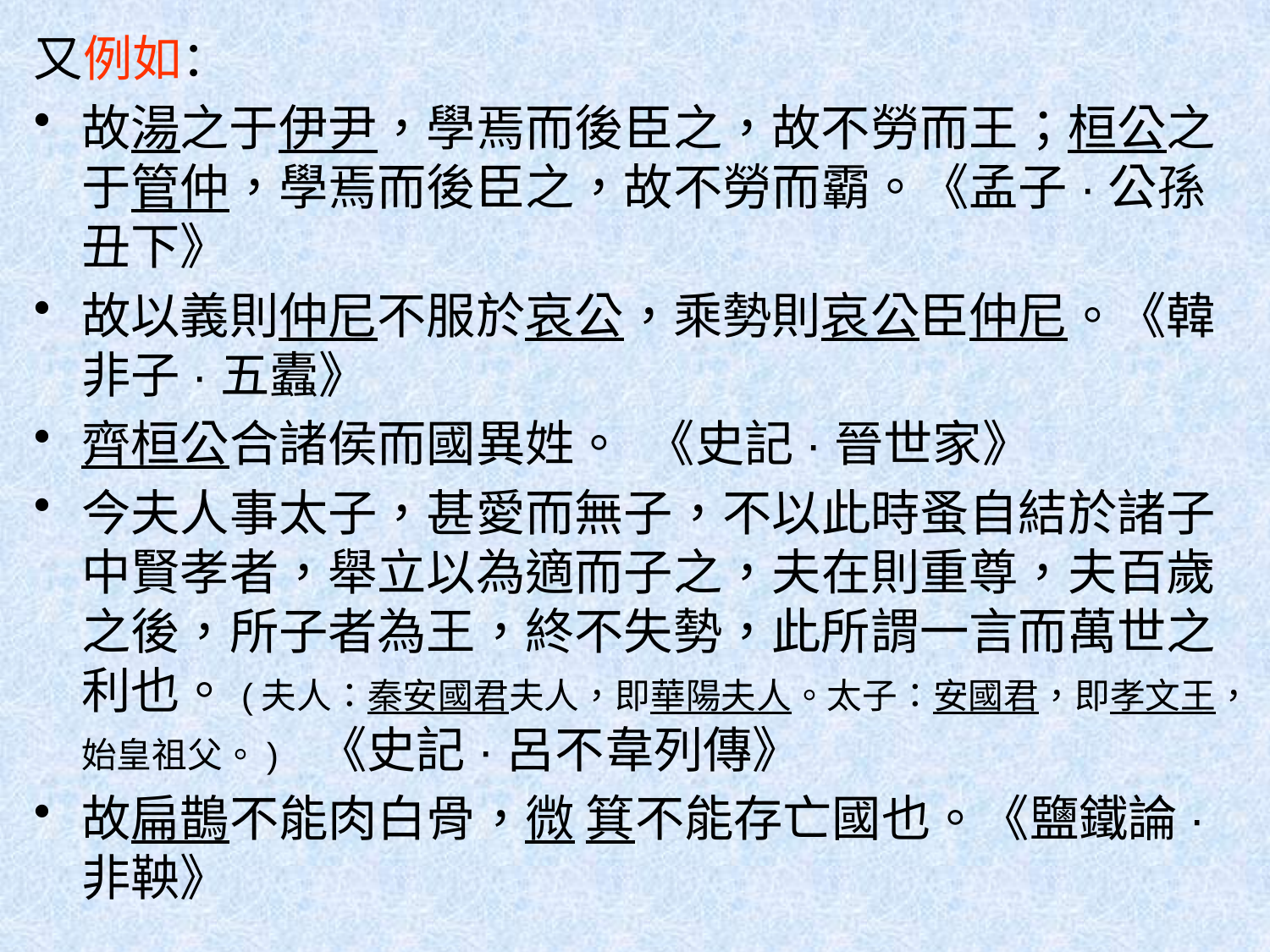

又例如：
故湯之于伊尹，學焉而後臣之，故不勞而王；桓公之于管仲，學焉而後臣之，故不勞而霸。《孟子·公孫丑下》
故以義則仲尼不服於哀公，乘勢則哀公臣仲尼。《韓非子·五蠹》
齊桓公合諸侯而國異姓。  《史記·晉世家》
今夫人事太子，甚愛而無子，不以此時蚤自結於諸子中賢孝者，舉立以為適而子之，夫在則重尊，夫百歲之後，所子者為王，終不失勢，此所謂一言而萬世之利也。(夫人：秦安國君夫人，即華陽夫人。太子：安國君，即孝文王，始皇祖父。)  《史記·呂不韋列傳》
故扁鵲不能肉白骨，微 箕不能存亡國也。《鹽鐵論·非鞅》